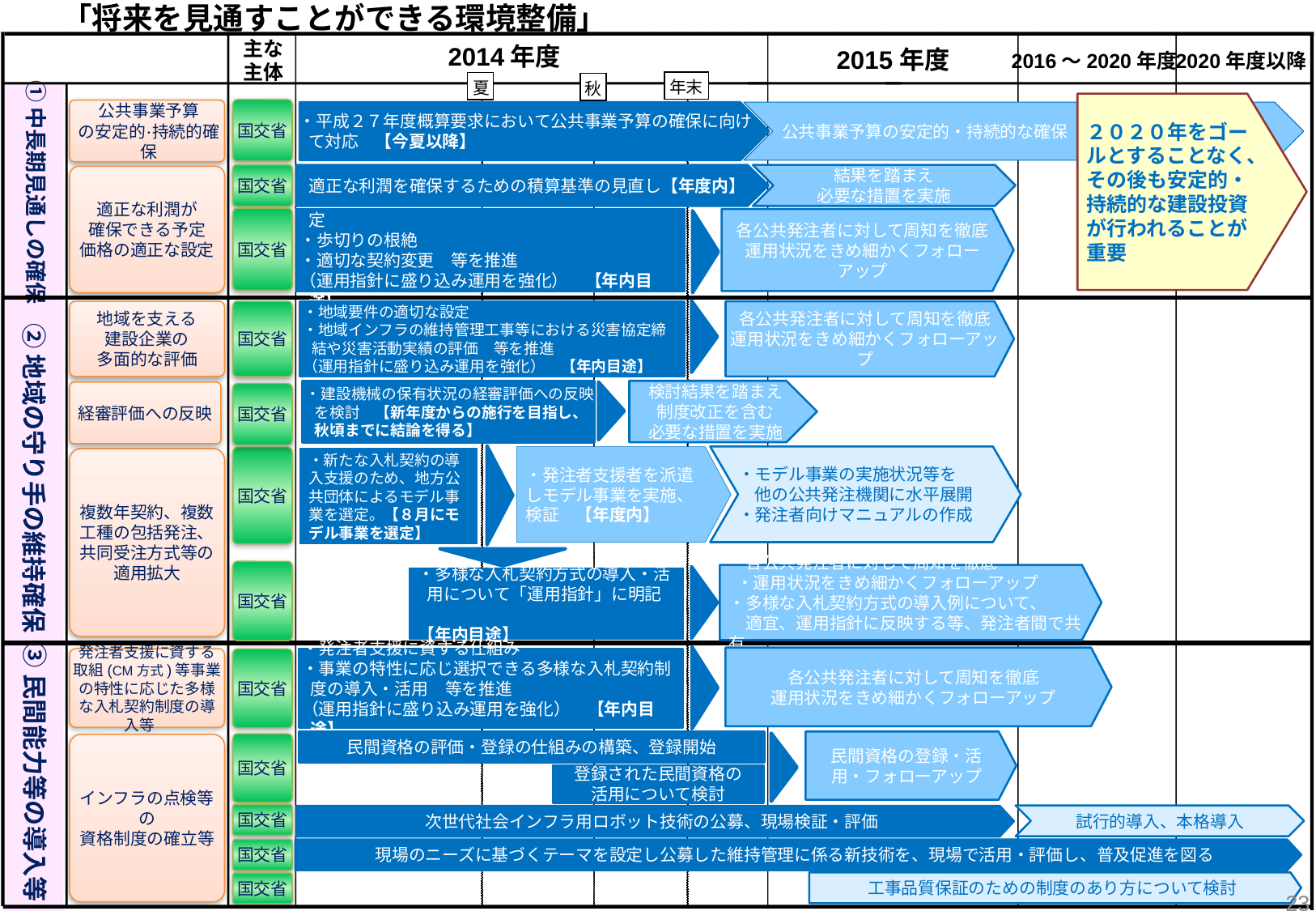

「将来を見通すことができる環境整備」

①中長期見通しの確保

2014年度
2015年度
2016～2020年度
2020年度以降

年末

夏

秋

主な
主体

２０２０年をゴールとすることなく、
その後も安定的・
持続的な建設投資が行われることが
重要
国交省
公共事業予算
の安定的･持続的確保
・平成２７年度概算要求において公共事業予算の確保に向けて対応　【今夏以降】
公共事業予算の安定的・持続的な確保
結果を踏まえ
必要な措置を実施
適正な利潤を確保するための積算基準の見直し【年度内】
国交省
適正な利潤が
確保できる予定
価格の適正な設定
国交省
・最新単価適用徹底等による適正な予定価格の設定
・歩切りの根絶
・適切な契約変更　等を推進
（運用指針に盛り込み運用を強化）　【年内目途】
各公共発注者に対して周知を徹底
運用状況をきめ細かくフォローアップ

地域を支える
建設企業の
多面的な評価
国交省
各公共発注者に対して周知を徹底
運用状況をきめ細かくフォローアップ
・地域要件の適切な設定
・地域インフラの維持管理工事等における災害協定締結や災害活動実績の評価　等を推進
（運用指針に盛り込み運用を強化）　【年内目途】
②地域の守り手の維持確保

検討結果を踏まえ
制度改正を含む
必要な措置を実施
・建設機械の保有状況の経審評価への反映を検討　【新年度からの施行を目指し、秋頃までに結論を得る】
経審評価への反映
国交省

・モデル事業の実施状況等を
　他の公共発注機関に水平展開
・発注者向けマニュアルの作成
・発注者支援者を派遣しモデル事業を実施、検証　【年度内】
国交省
・新たな入札契約の導入支援のため、地方公共団体によるモデル事業を選定。【８月にモデル事業を選定】
複数年契約、複数工種の包括発注、共同受注方式等の適用拡大

国交省
・各公共発注者に対して周知を徹底
 ・運用状況をきめ細かくフォローアップ
・多様な入札契約方式の導入例について、
　適宜、運用指針に反映する等、発注者間で共有
・多様な入札契約方式の導入・活用について「運用指針」に明記
【年内目途】

③民間能力等の導入等
各公共発注者に対して周知を徹底
運用状況をきめ細かくフォローアップ
発注者支援に資する取組(CM方式)等事業の特性に応じた多様な入札契約制度の導入等
・発注者支援に資する仕組み
・事業の特性に応じ選択できる多様な入札契約制度の導入・活用　等を推進
（運用指針に盛り込み運用を強化）　【年内目途】
国交省

民間資格の登録・活用・フォローアップ
民間資格の評価・登録の仕組みの構築、登録開始
国交省
インフラの点検等の
資格制度の確立等

登録された民間資格の
活用について検討
国交省
試行的導入、本格導入
次世代社会インフラ用ロボット技術の公募、現場検証・評価
国交省
現場のニーズに基づくテーマを設定し公募した維持管理に係る新技術を、現場で活用・評価し、普及促進を図る
工事品質保証のための制度のあり方について検討
国交省
23